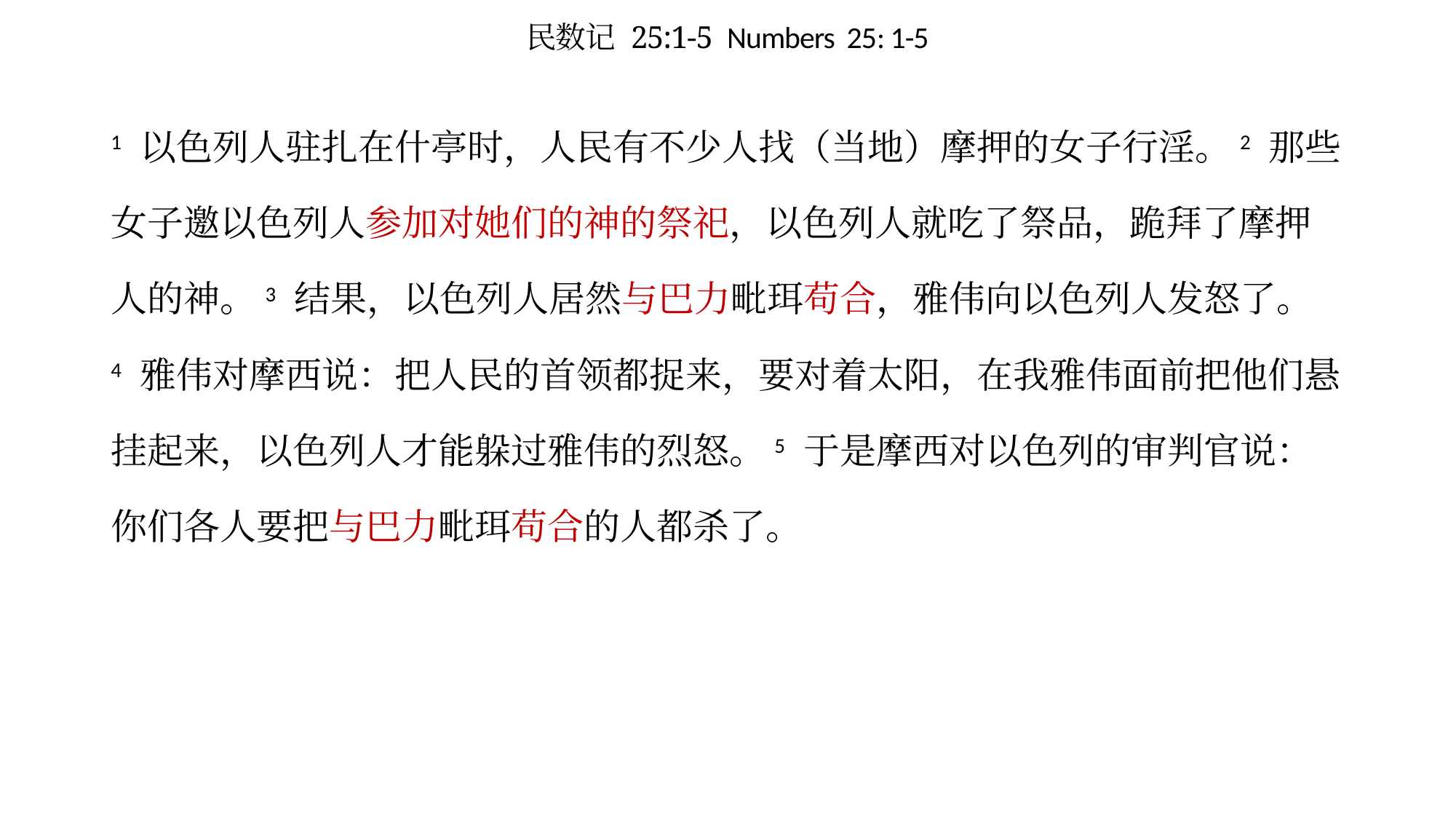

# 民数记 25:1-5  Numbers  25: 1-5
1 以色列人驻扎在什亭时，人民有不少人找（当地）摩押的女子行淫。2 那些女子邀以色列人参加对她们的神的祭祀，以色列人就吃了祭品，跪拜了摩押人的神。3 结果，以色列人居然与巴力毗珥苟合，雅伟向以色列人发怒了。  4 雅伟对摩西说：把人民的首领都捉来，要对着太阳，在我雅伟面前把他们悬挂起来，以色列人才能躲过雅伟的烈怒。5 于是摩西对以色列的审判官说：你们各人要把与巴力毗珥苟合的人都杀了。